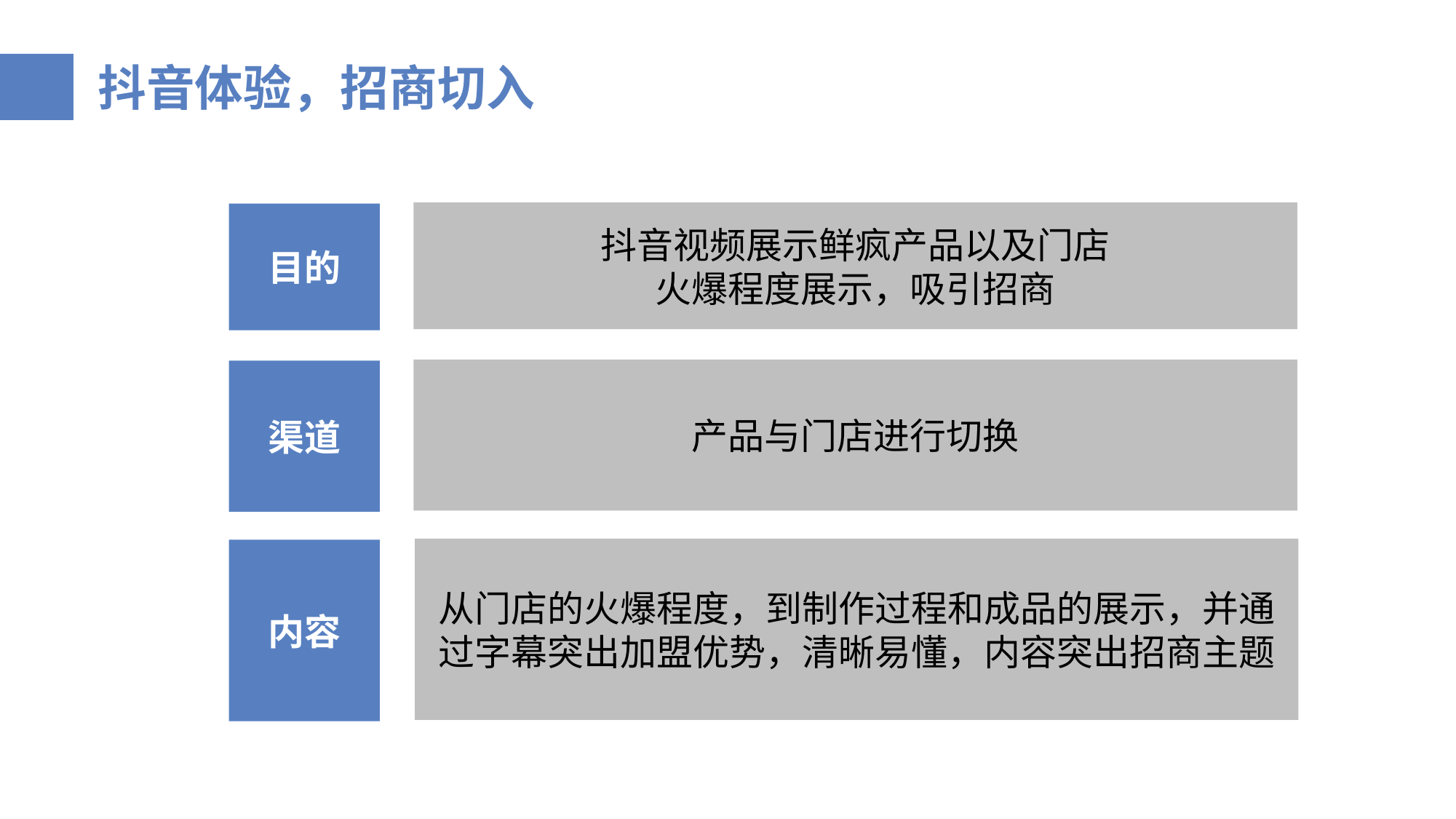

抖音体验，招商切入

抖音视频展示鲜疯产品以及门店
火爆程度展示，吸引招商
目的
产品与门店进行切换
渠道
从门店的火爆程度，到制作过程和成品的展示，并通过字幕突出加盟优势，清晰易懂，内容突出招商主题
内容